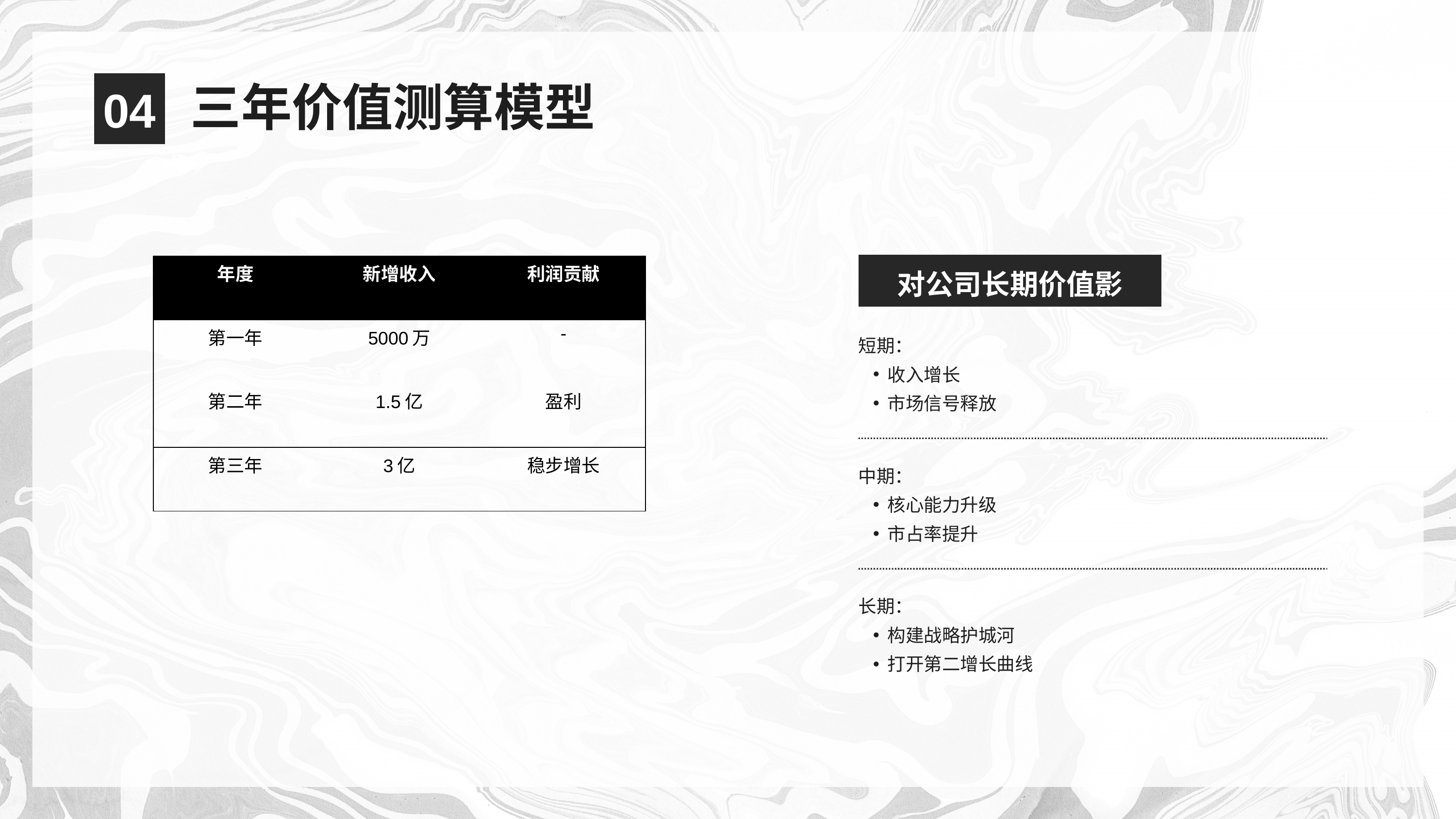

三年价值测算模型
04

| 年度 | 新增收入 | 利润贡献 |
| --- | --- | --- |
| 第一年 | 5000万 | - |
| 第二年 | 1.5亿 | 盈利 |
| 第三年 | 3亿 | 稳步增长 |
对公司长期价值影
短期：
收入增长
市场信号释放

中期：
核心能力升级
市占率提升

长期：
构建战略护城河
打开第二增长曲线